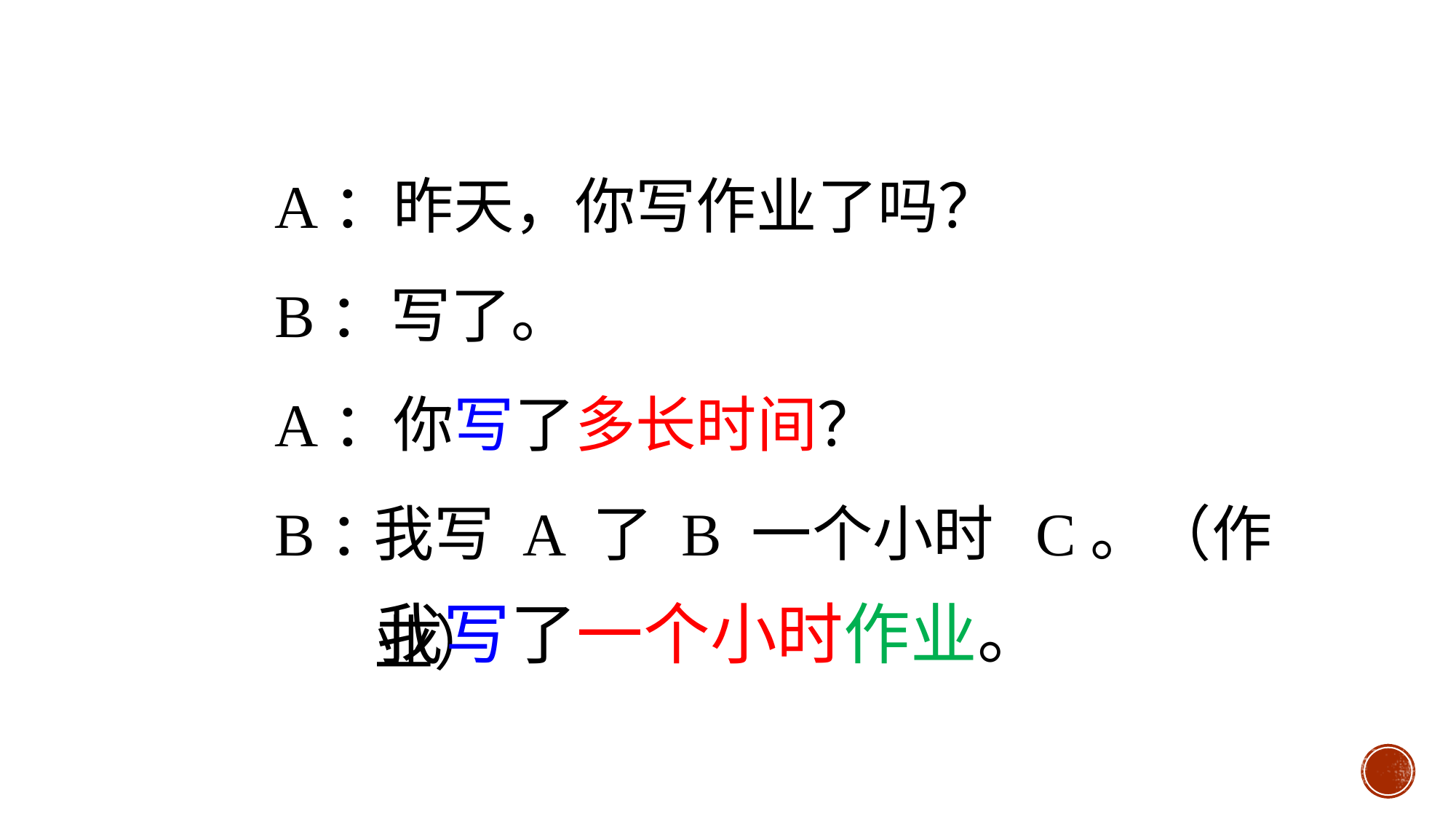

A：昨天，你写作业了吗？
B：写了。
A：你写了多长时间？
B：我写了一个小时。
我写 A 了 B 一个小时  C。（作业）
xiǎoshí / hour
我写了一个小时作业。